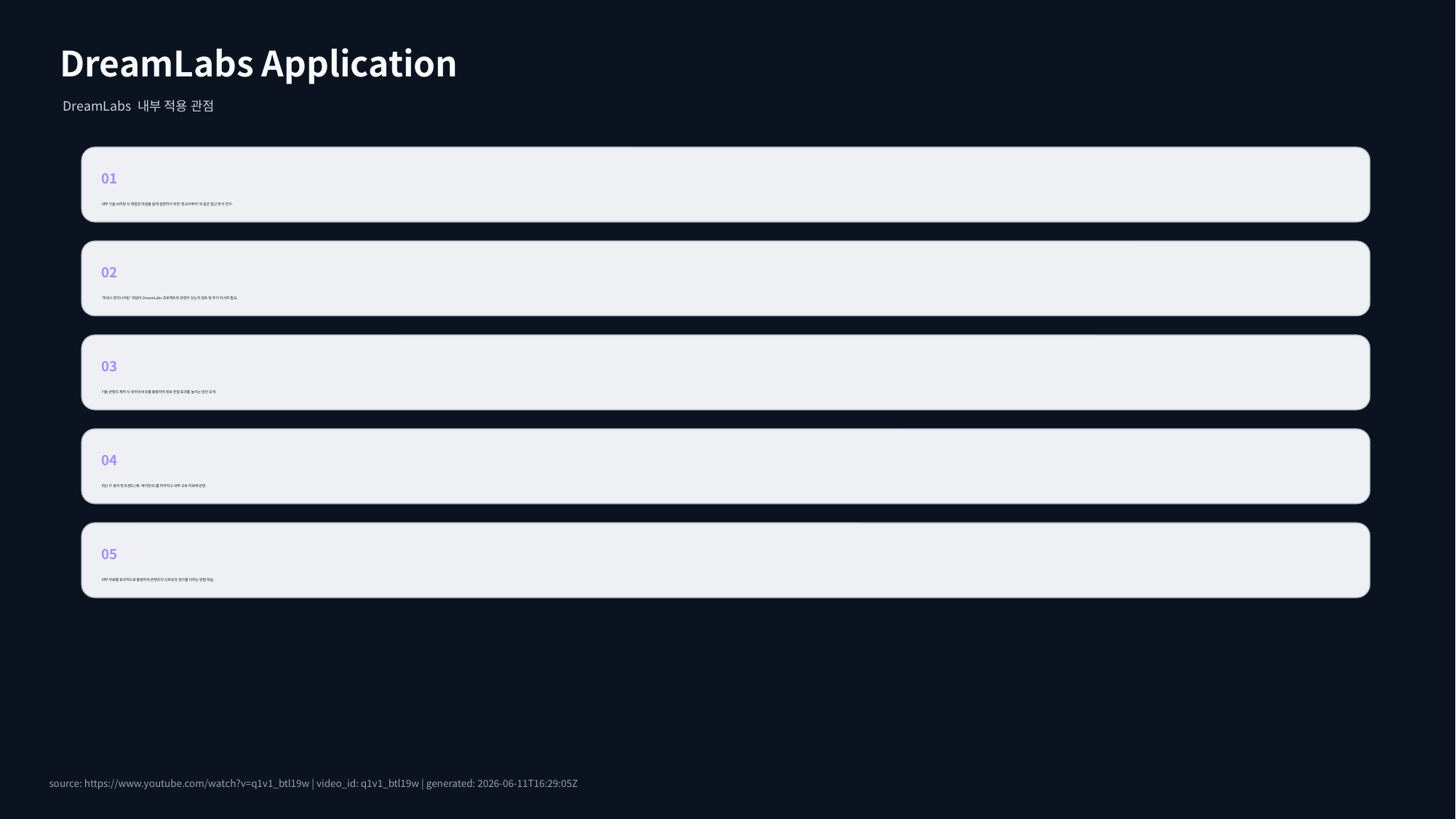

DreamLabs Application
DreamLabs 내부 적용 관점

01
내부 기술 브리핑 시 복잡한 개념을 쉽게 설명하기 위한 '판교사투리'와 같은 접근 방식 연구.

02
'하네스 엔지니어링' 개념이 DreamLabs 프로젝트와 관련이 있는지 검토 및 추가 리서치 필요.

03
기술 콘텐츠 제작 시 유머와 비유를 활용하여 정보 전달 효과를 높이는 방안 모색.

04
최신 IT 용어 및 트렌드(예: 에이전트)를 파악하고 내부 교육 자료에 반영.

05
외부 자료를 효과적으로 활용하여 콘텐츠의 신뢰성과 깊이를 더하는 방법 학습.
source: https://www.youtube.com/watch?v=q1v1_btl19w | video_id: q1v1_btl19w | generated: 2026-06-11T16:29:05Z